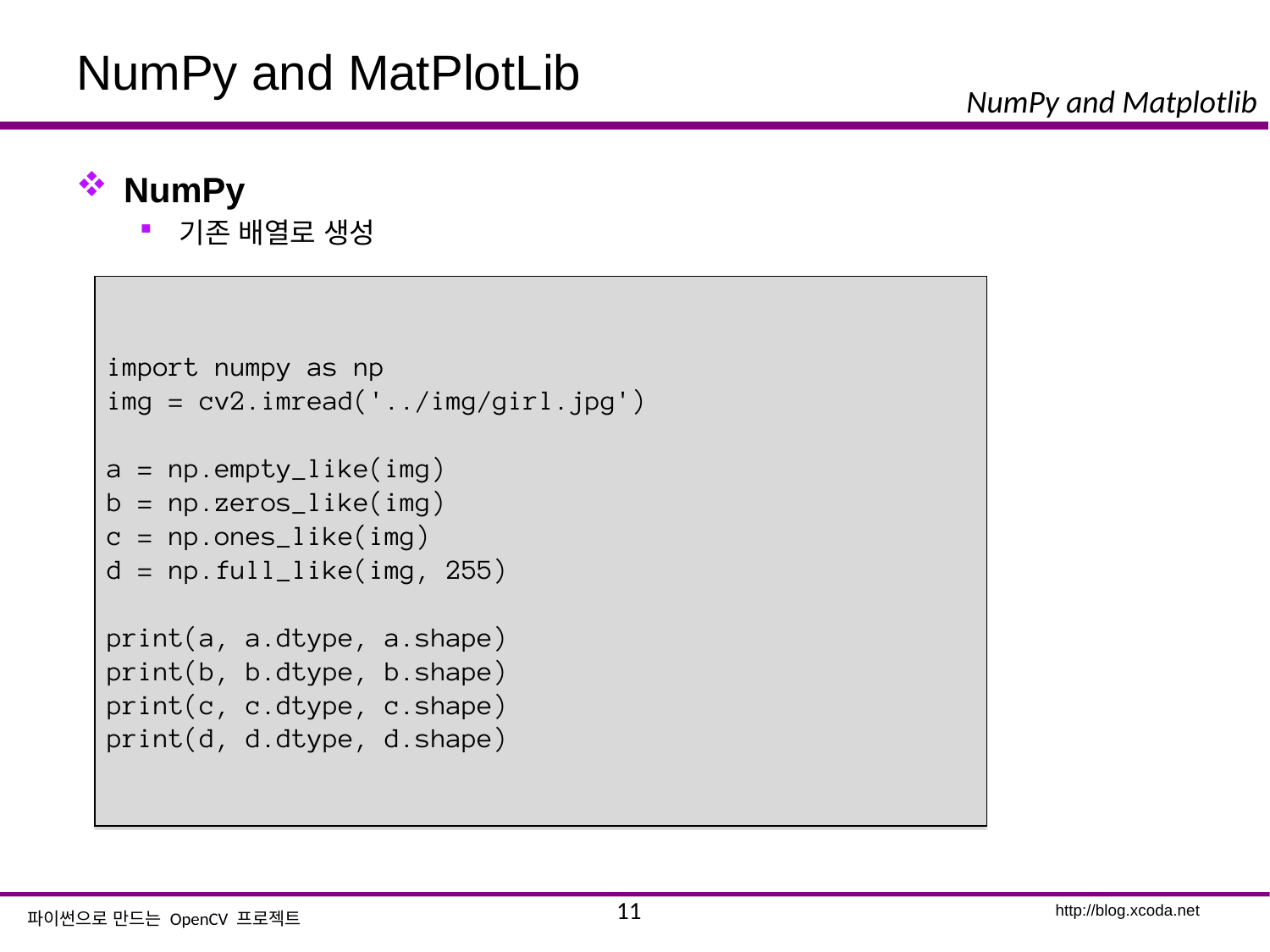

# NumPy and MatPlotLib
NumPy
기존 배열로 생성

import numpy as np
img = cv2.imread('../img/girl.jpg')

a = np.empty_like(img)
b = np.zeros_like(img)
c = np.ones_like(img)
d = np.full_like(img, 255)

print(a, a.dtype, a.shape)
print(b, b.dtype, b.shape)
print(c, c.dtype, c.shape)
print(d, d.dtype, d.shape)